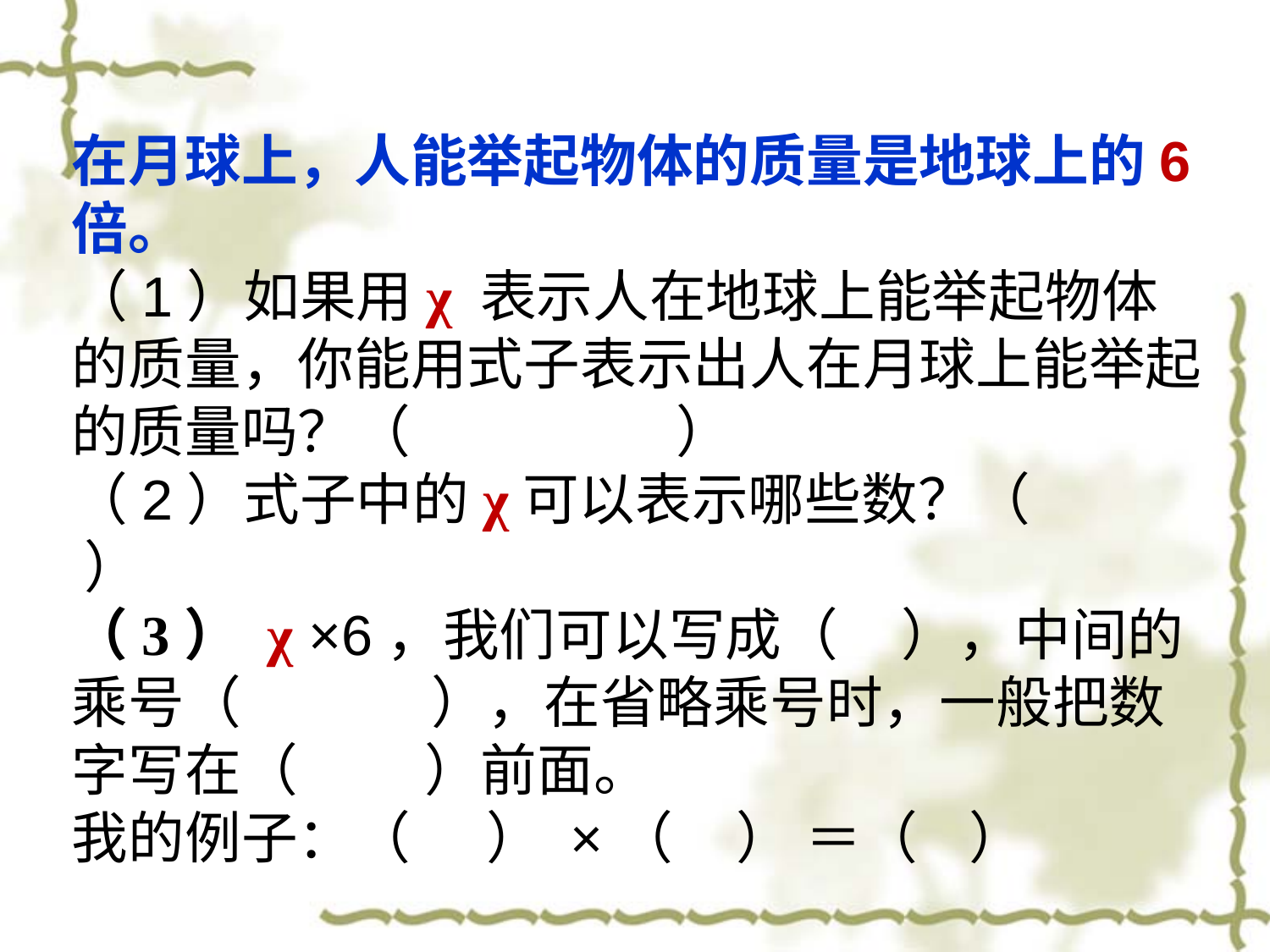

在月球上，人能举起物体的质量是地球上的6倍。
（1）如果用χ 表示人在地球上能举起物体的质量，你能用式子表示出人在月球上能举起的质量吗？（                     ）
（2）式子中的χ可以表示哪些数？（             ）
（3） χ ×6，我们可以写成（     ），中间的乘号（               ），在省略乘号时，一般把数字写在（          ）前面。
我的例子：（      ） ×（     ） ＝（    ）